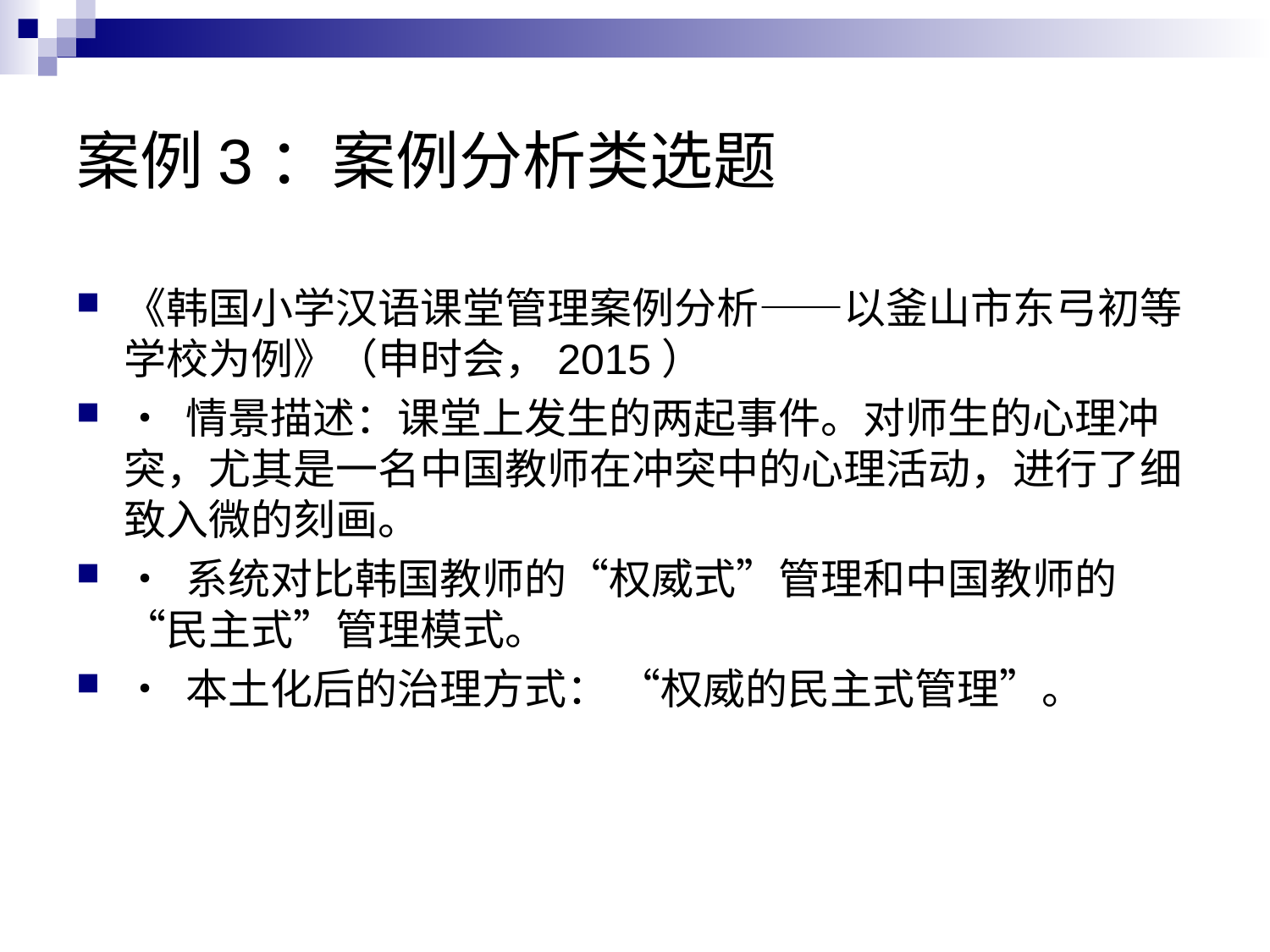

# 案例3：案例分析类选题
《韩国小学汉语课堂管理案例分析——以釜山市东弓初等学校为例》（申时会，2015）
• 情景描述：课堂上发生的两起事件。对师生的心理冲突，尤其是一名中国教师在冲突中的心理活动，进行了细致入微的刻画。
• 系统对比韩国教师的“权威式”管理和中国教师的“民主式”管理模式。
• 本土化后的治理方式： “权威的民主式管理”。